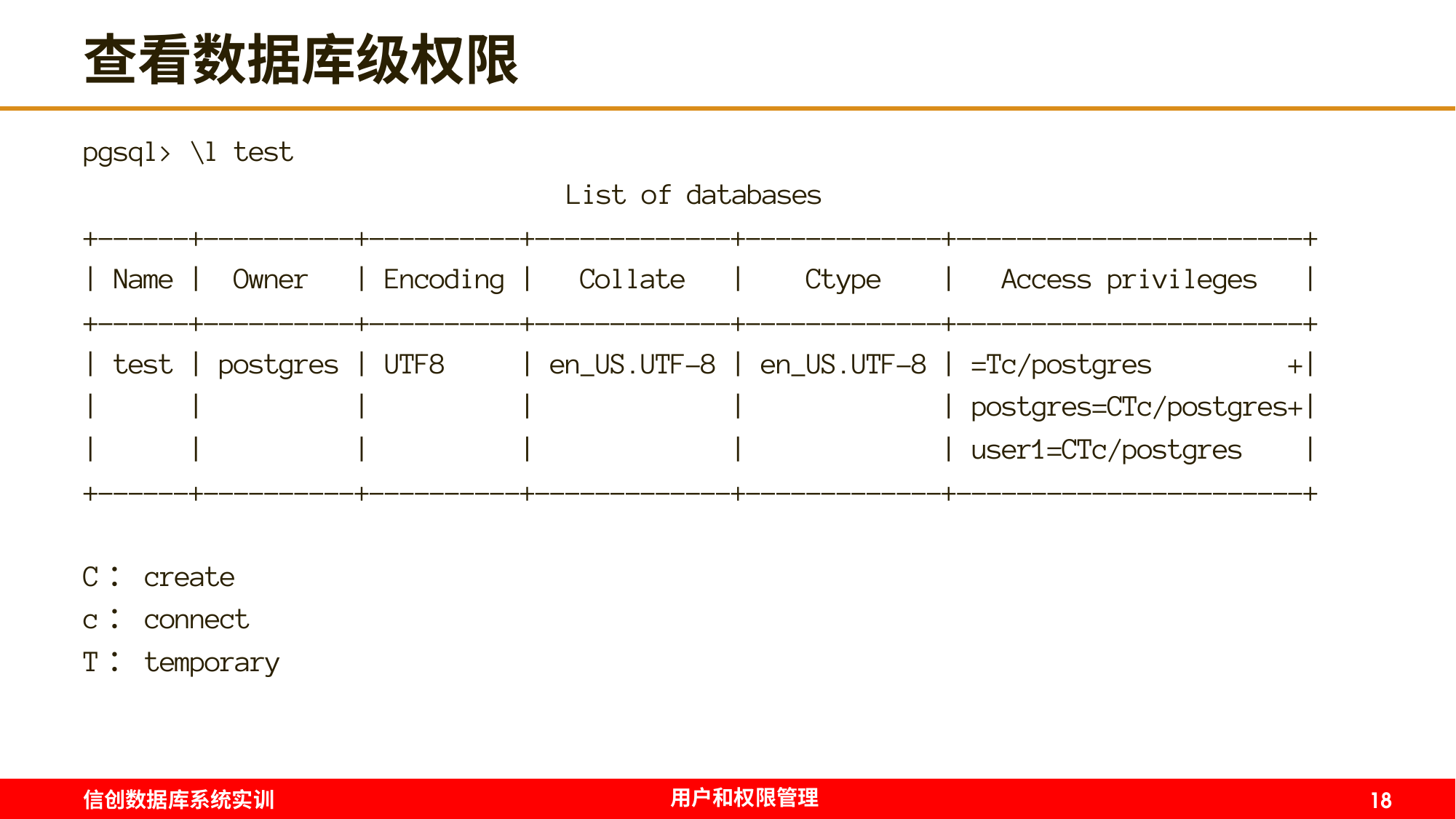

# 查看数据库级权限
pgsql> \l test
                                List of databases
+------+----------+----------+-------------+-------------+-----------------------+
| Name |  Owner   | Encoding |   Collate   |    Ctype    |   Access privileges   |
+------+----------+----------+-------------+-------------+-----------------------+
| test | postgres | UTF8     | en_US.UTF-8 | en_US.UTF-8 | =Tc/postgres         +|
|      |          |          |             |             | postgres=CTc/postgres+|
|      |          |          |             |             | user1=CTc/postgres    |
+------+----------+----------+-------------+-------------+-----------------------+

C：create
c：connect
T：temporary